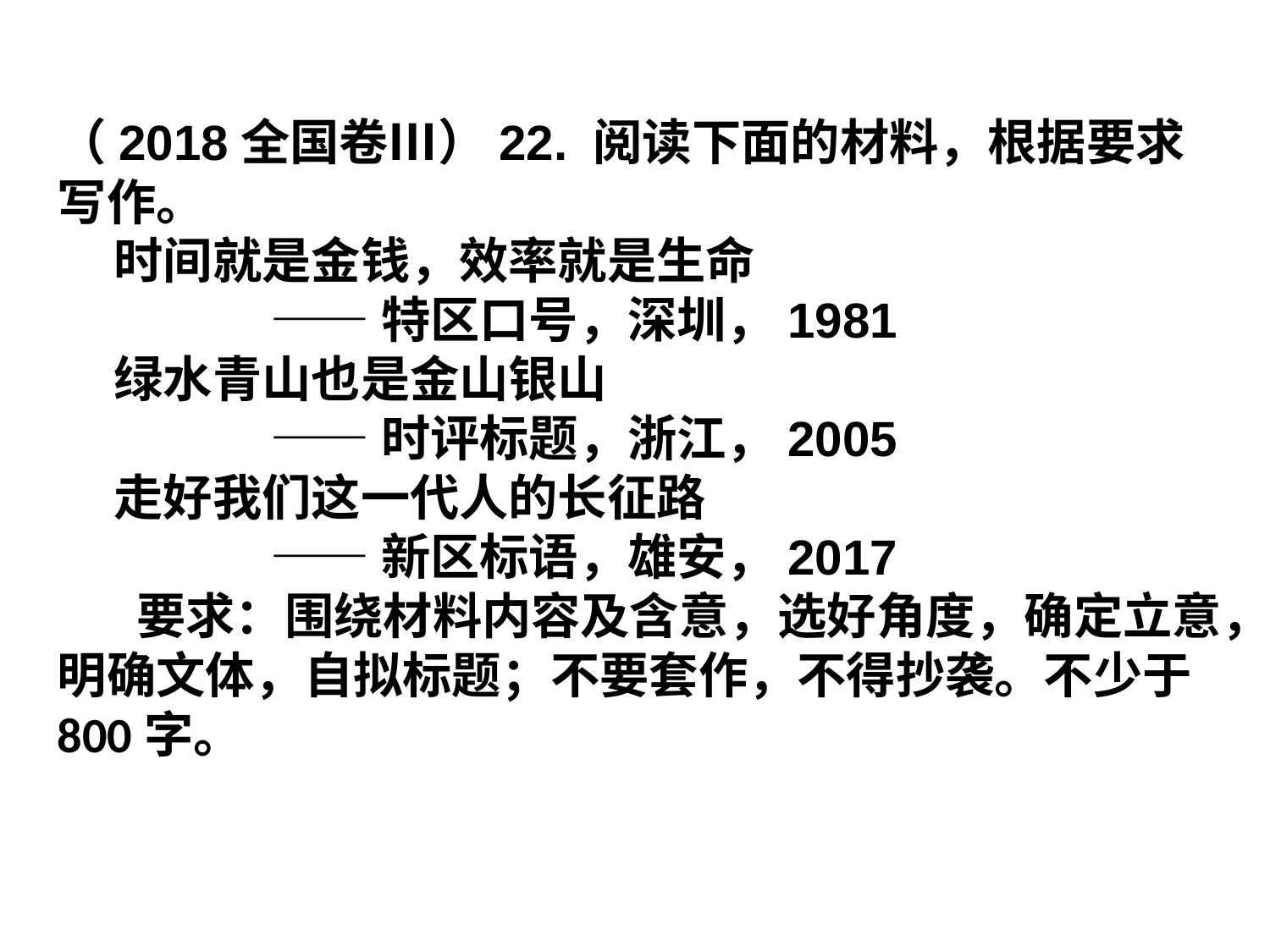

（2018全国卷Ⅲ）22. 阅读下面的材料，根据要求写作。
    时间就是金钱，效率就是生命
                   ——特区口号，深圳，1981
    绿水青山也是金山银山
                   ——时评标题，浙江，2005
    走好我们这一代人的长征路
                   ——新区标语，雄安，2017
      要求：围绕材料内容及含意，选好角度，确定立意，明确文体，自拟标题；不要套作，不得抄袭。不少于800字。